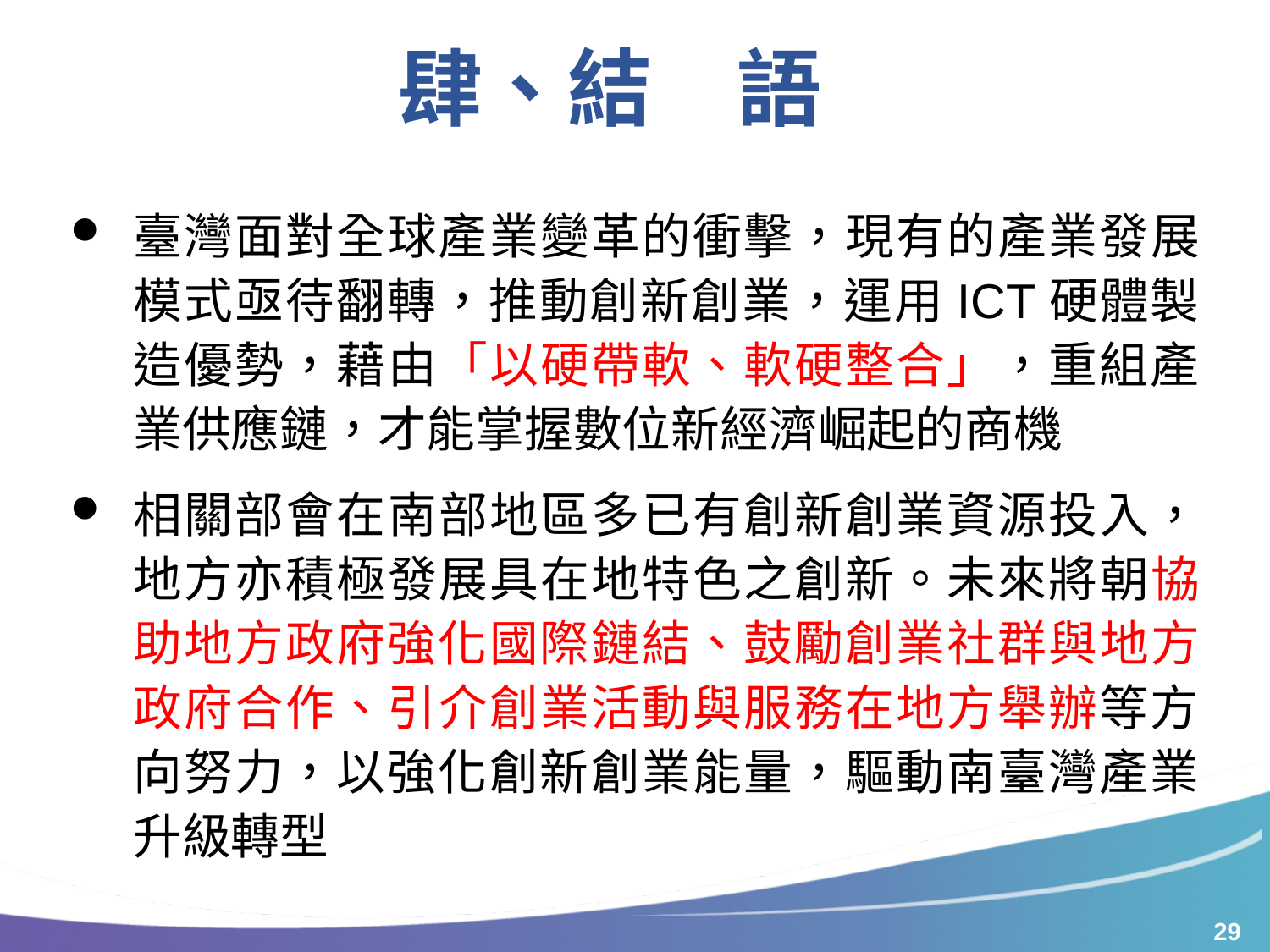

# 肆、結　語
臺灣面對全球產業變革的衝擊，現有的產業發展模式亟待翻轉，推動創新創業，運用ICT硬體製造優勢，藉由「以硬帶軟、軟硬整合」，重組產業供應鏈，才能掌握數位新經濟崛起的商機
相關部會在南部地區多已有創新創業資源投入，地方亦積極發展具在地特色之創新。未來將朝協助地方政府強化國際鏈結、鼓勵創業社群與地方政府合作、引介創業活動與服務在地方舉辦等方向努力，以強化創新創業能量，驅動南臺灣產業升級轉型
29